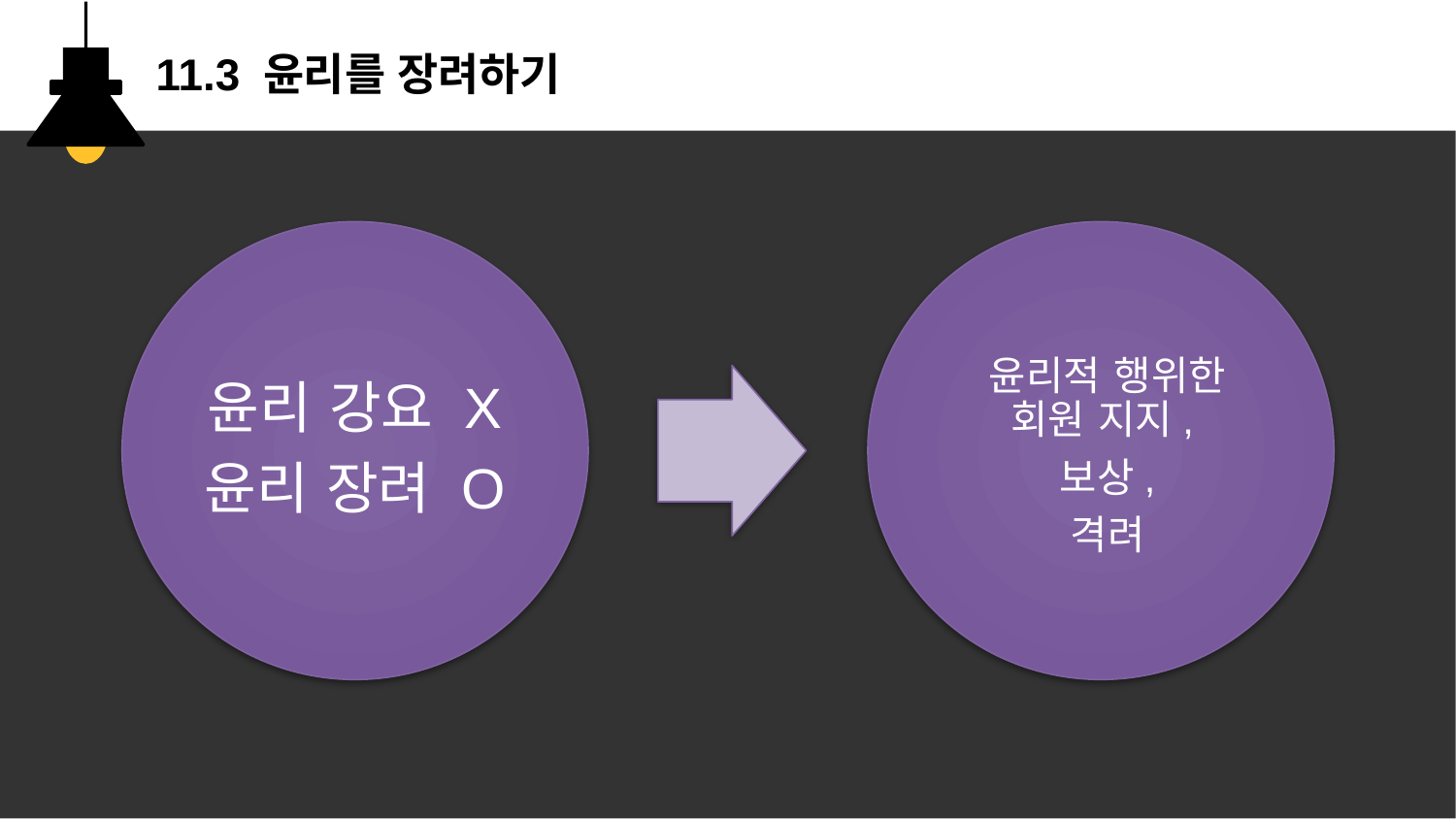

# 11.3 윤리를 장려하기

윤리 강요 X
윤리 장려 O
윤리적 행위한 회원 지지,
보상,
격려